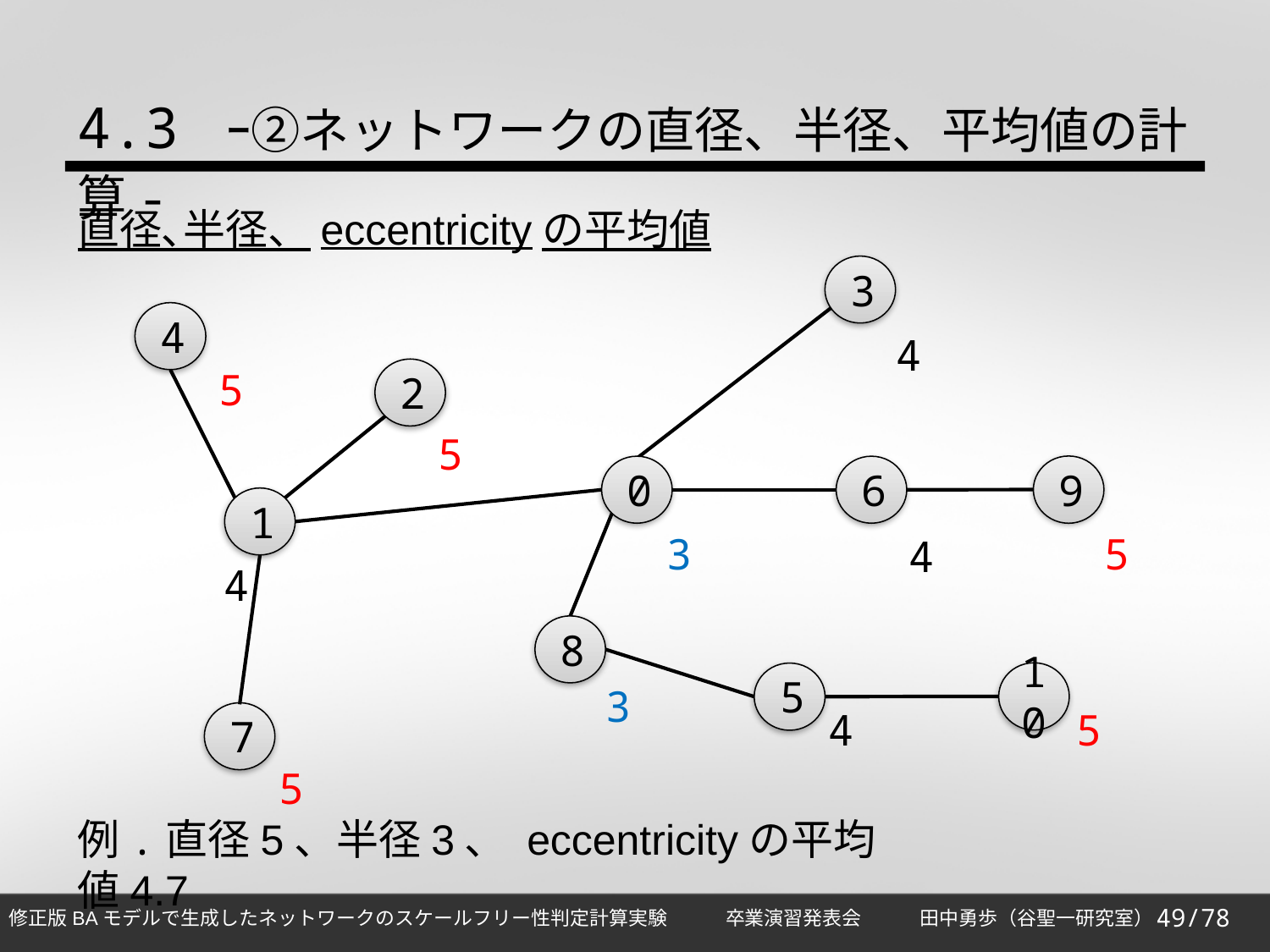

4.3 ｰ②ネットワークの直径、半径、平均値の計算-
直径､半径、eccentricityの平均値

3

4
4
5

2
5

9

0

6

1
3
5
4
4

8

10

5
3
4
5

7
5
例.直径5、半径3、 eccentricityの平均値4.7
49/78
修正版BAモデルで生成したネットワークのスケールフリー性判定計算実験　　　卒業演習発表会　　　田中勇歩（谷聖一研究室）